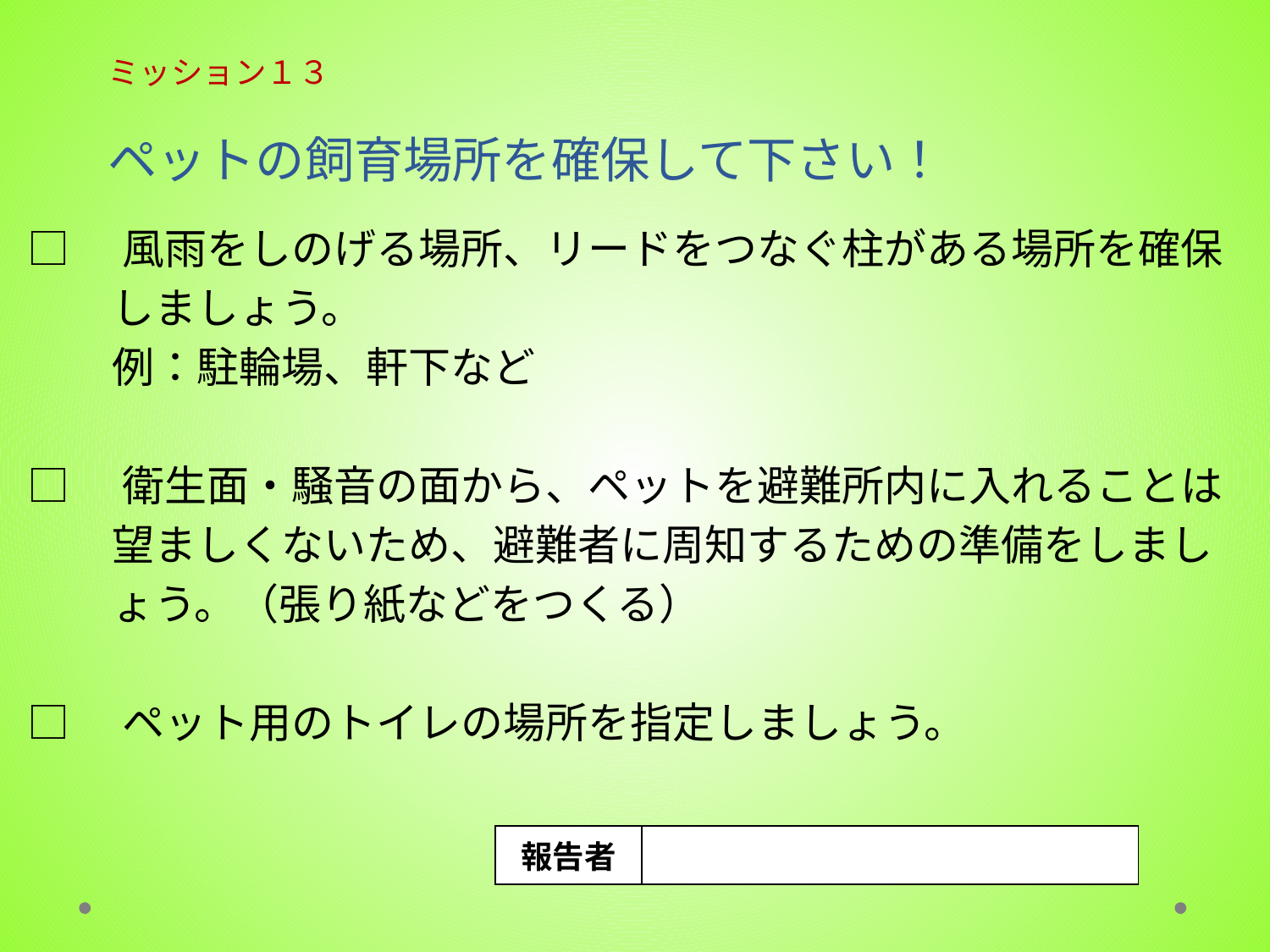

# ミッション１３ ペットの飼育場所を確保して下さい！
□　風雨をしのげる場所、リードをつなぐ柱がある場所を確保
　　しましょう。
　　例：駐輪場、軒下など

□　衛生面・騒音の面から、ペットを避難所内に入れることは
　　望ましくないため、避難者に周知するための準備をしまし
　　ょう。（張り紙などをつくる）

□　ペット用のトイレの場所を指定しましょう。

| 報告者 |  |
| --- | --- |